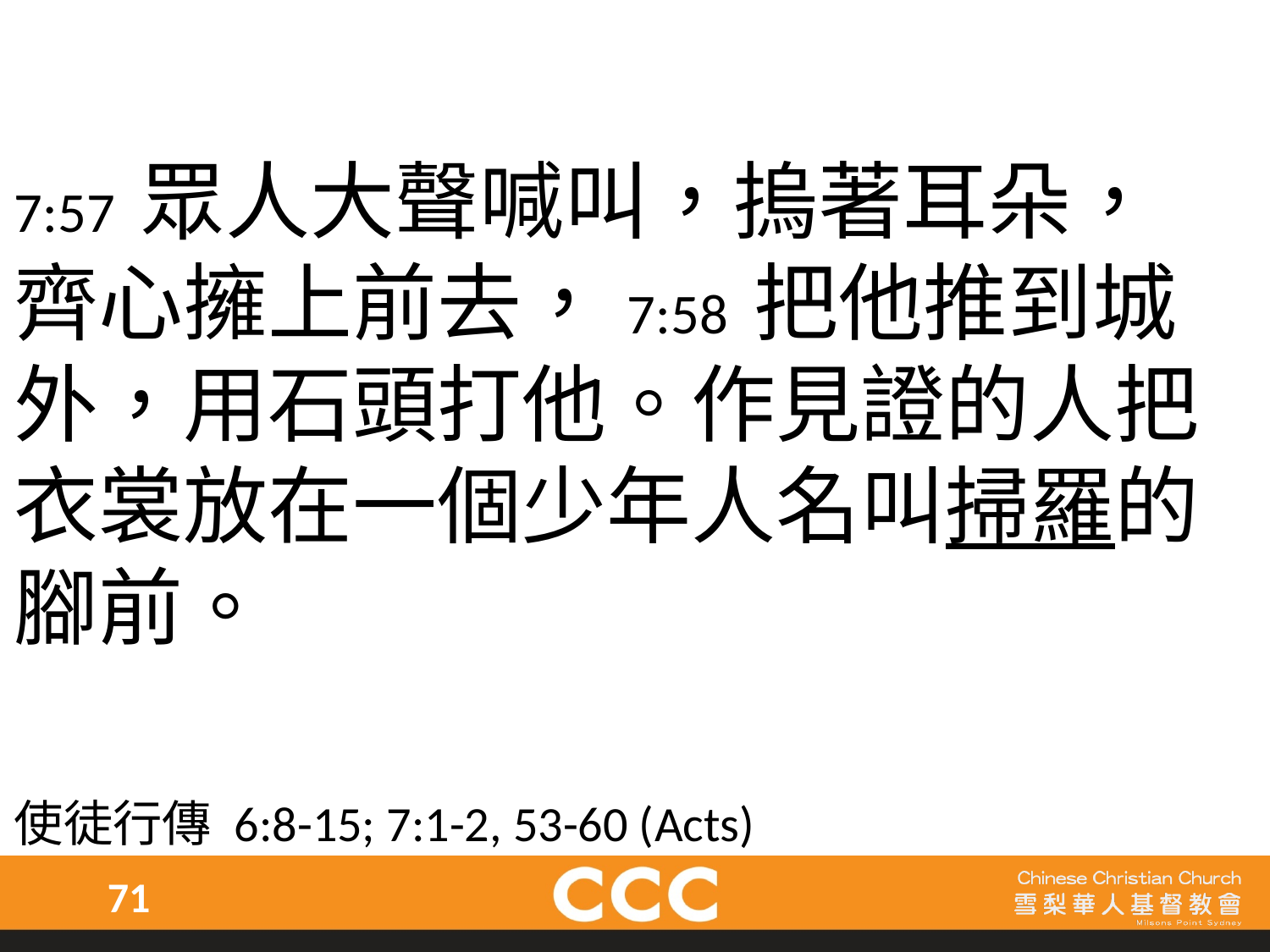

7:57 眾人大聲喊叫，摀著耳朵，
齊心擁上前去，7:58 把他推到城外，用石頭打他。作見證的人把衣裳放在一個少年人名叫掃羅的腳前。

使徒行傳 6:8-15; 7:1-2, 53-60 (Acts)
71